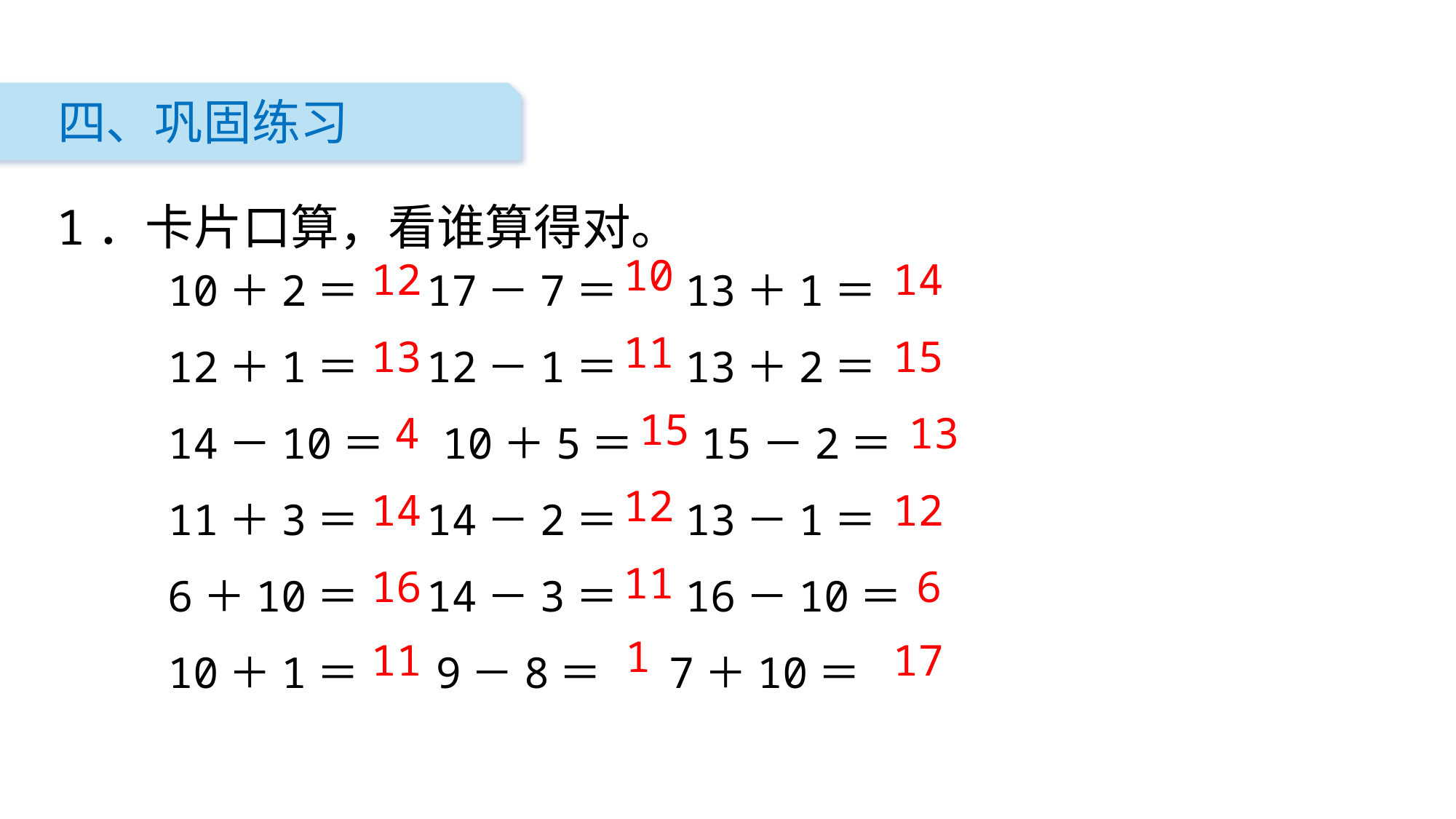

四、巩固练习
1．卡片口算，看谁算得对。
10＋2＝      17－7＝      13＋1＝
12＋1＝      12－1＝      13＋2＝
14－10＝     10＋5＝      15－2＝
11＋3＝      14－2＝      13－1＝
6＋10＝      14－3＝      16－10＝
10＋1＝       9－8＝      7＋10＝
10
12
14
11
13
15
15
4
13
12
14
12
11
16
6
1
11
17